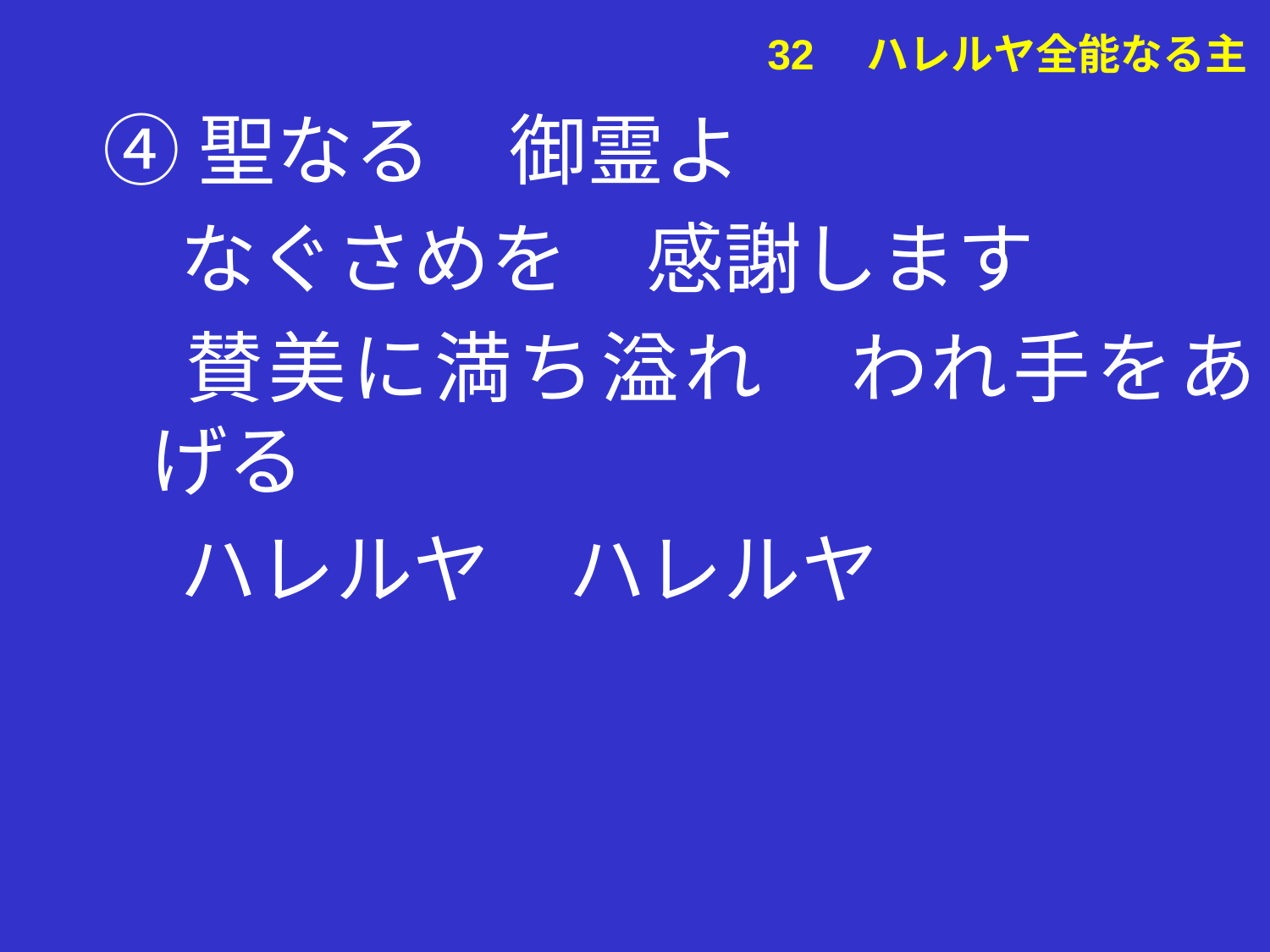

④聖なる　御霊よ
　なぐさめを　感謝します
　賛美に満ち溢れ　われ手をあげる
　ハレルヤ　ハレルヤ
# 32　ハレルヤ全能なる主